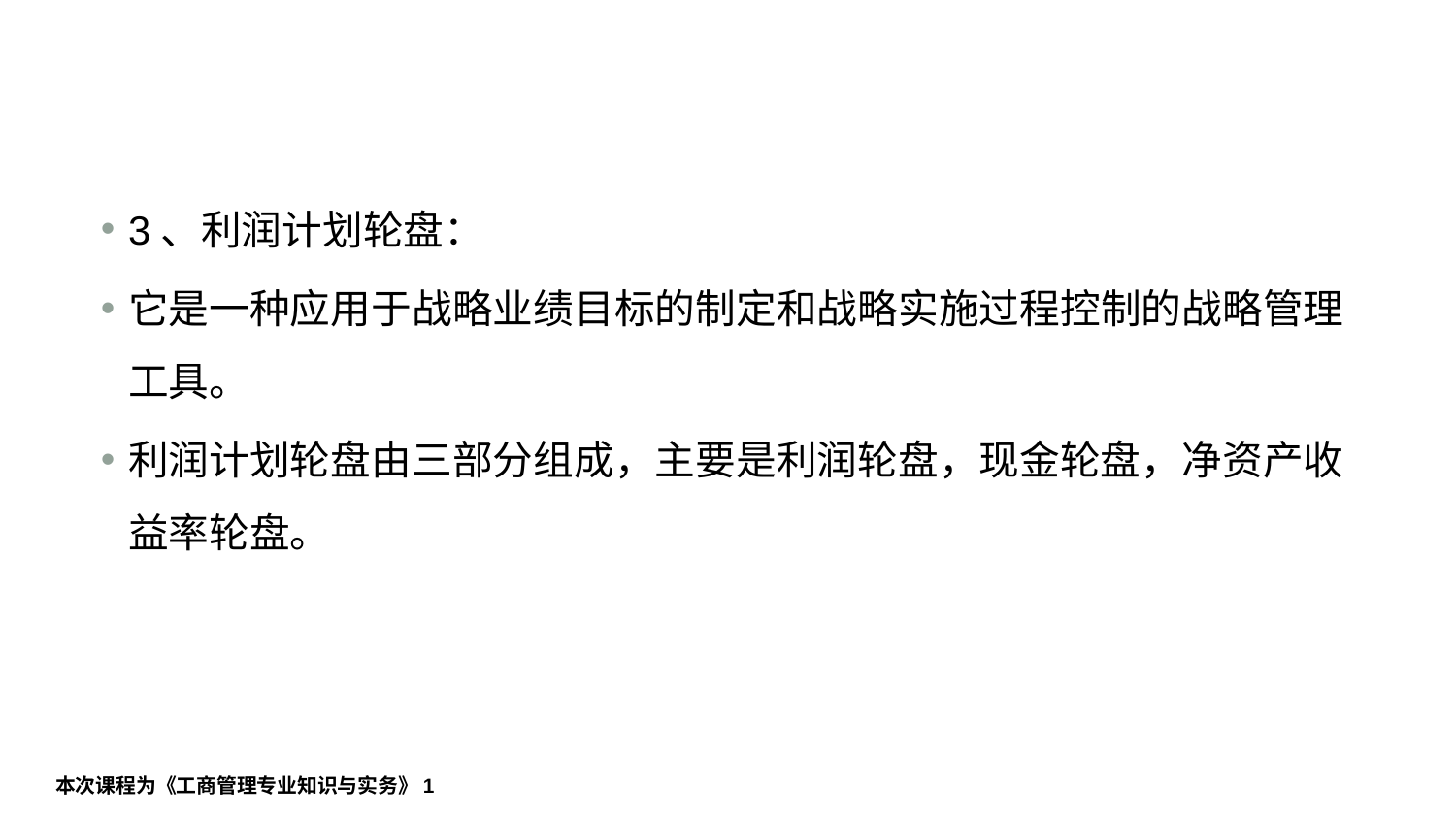

#
3、利润计划轮盘：
它是一种应用于战略业绩目标的制定和战略实施过程控制的战略管理工具。
利润计划轮盘由三部分组成，主要是利润轮盘，现金轮盘，净资产收益率轮盘。